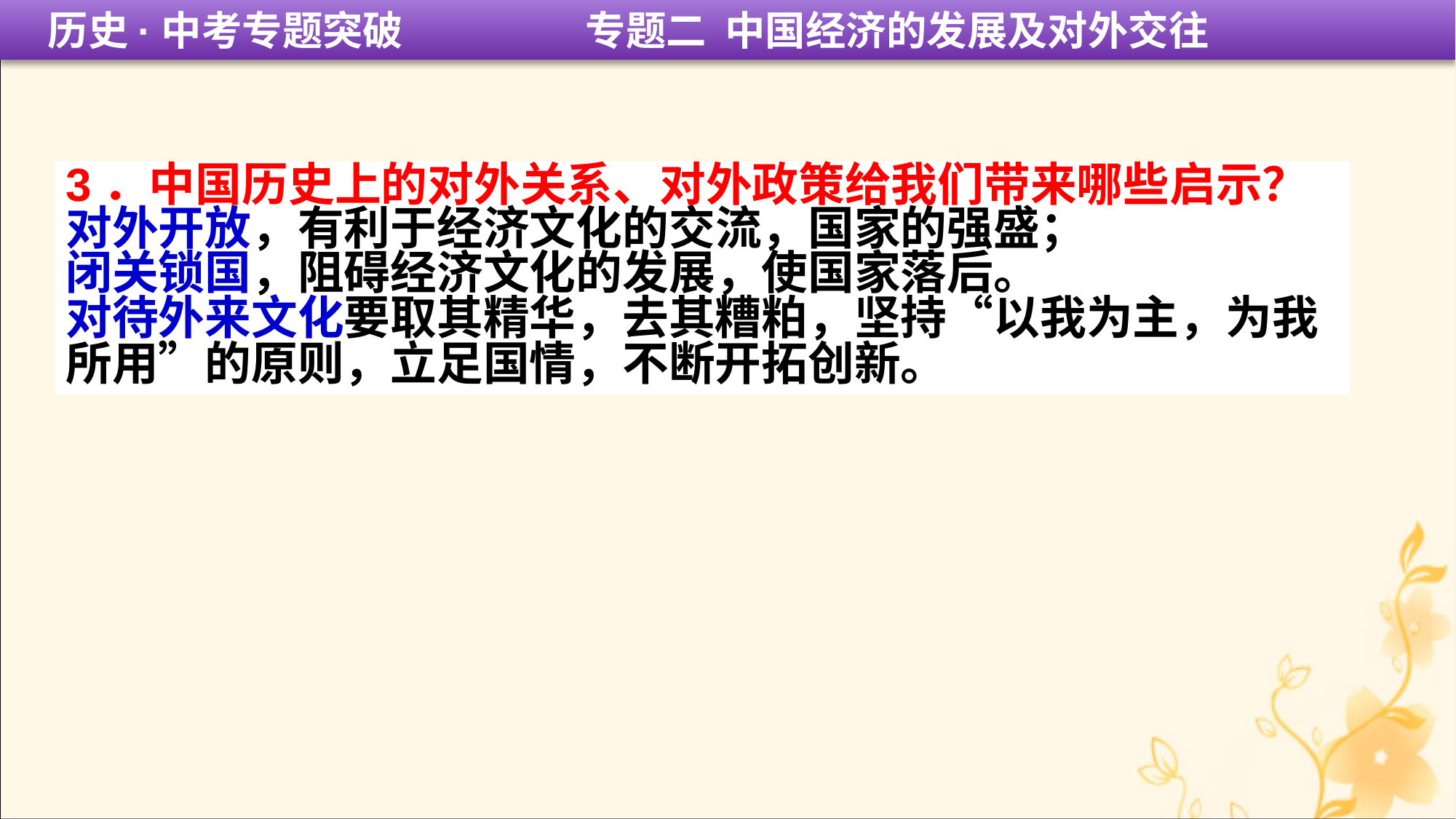

历史·中考专题突破                    专题二  中国经济的发展及对外交往
3．中国历史上的对外关系、对外政策给我们带来哪些启示？
对外开放，有利于经济文化的交流，国家的强盛；
闭关锁国，阻碍经济文化的发展，使国家落后。
对待外来文化要取其精华，去其糟粕，坚持“以我为主，为我所用”的原则，立足国情，不断开拓创新。